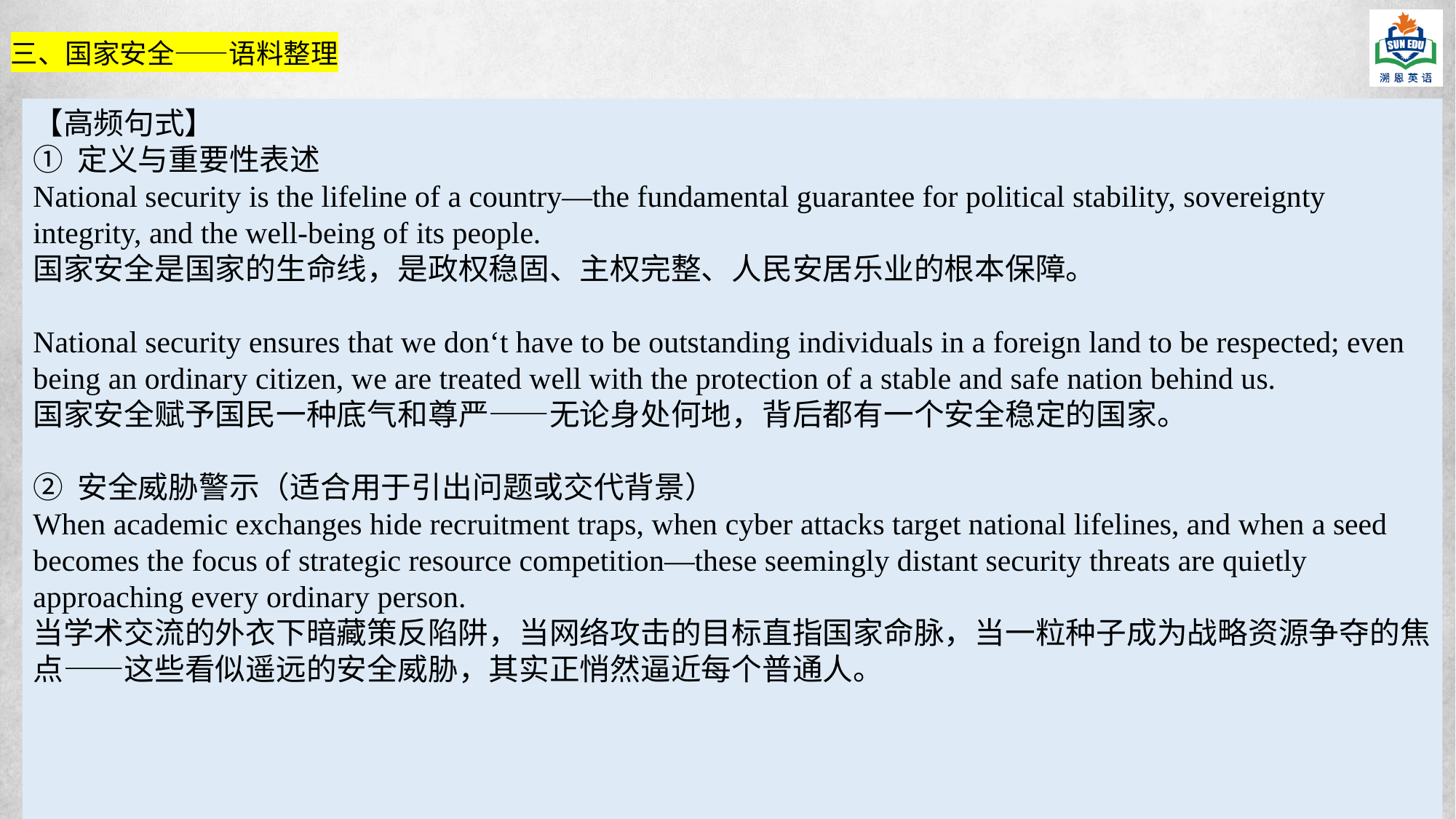

三、国家安全——语料整理
【高频句式】
① 定义与重要性表述
National security is the lifeline of a country—the fundamental guarantee for political stability, sovereignty integrity, and the well-being of its people.
国家安全是国家的生命线，是政权稳固、主权完整、人民安居乐业的根本保障。

National security ensures that we don‘t have to be outstanding individuals in a foreign land to be respected; even being an ordinary citizen, we are treated well with the protection of a stable and safe nation behind us.
国家安全赋予国民一种底气和尊严——无论身处何地，背后都有一个安全稳定的国家。

② 安全威胁警示（适合用于引出问题或交代背景）
When academic exchanges hide recruitment traps, when cyber attacks target national lifelines, and when a seed becomes the focus of strategic resource competition—these seemingly distant security threats are quietly approaching every ordinary person.
当学术交流的外衣下暗藏策反陷阱，当网络攻击的目标直指国家命脉，当一粒种子成为战略资源争夺的焦点——这些看似遥远的安全威胁，其实正悄然逼近每个普通人。